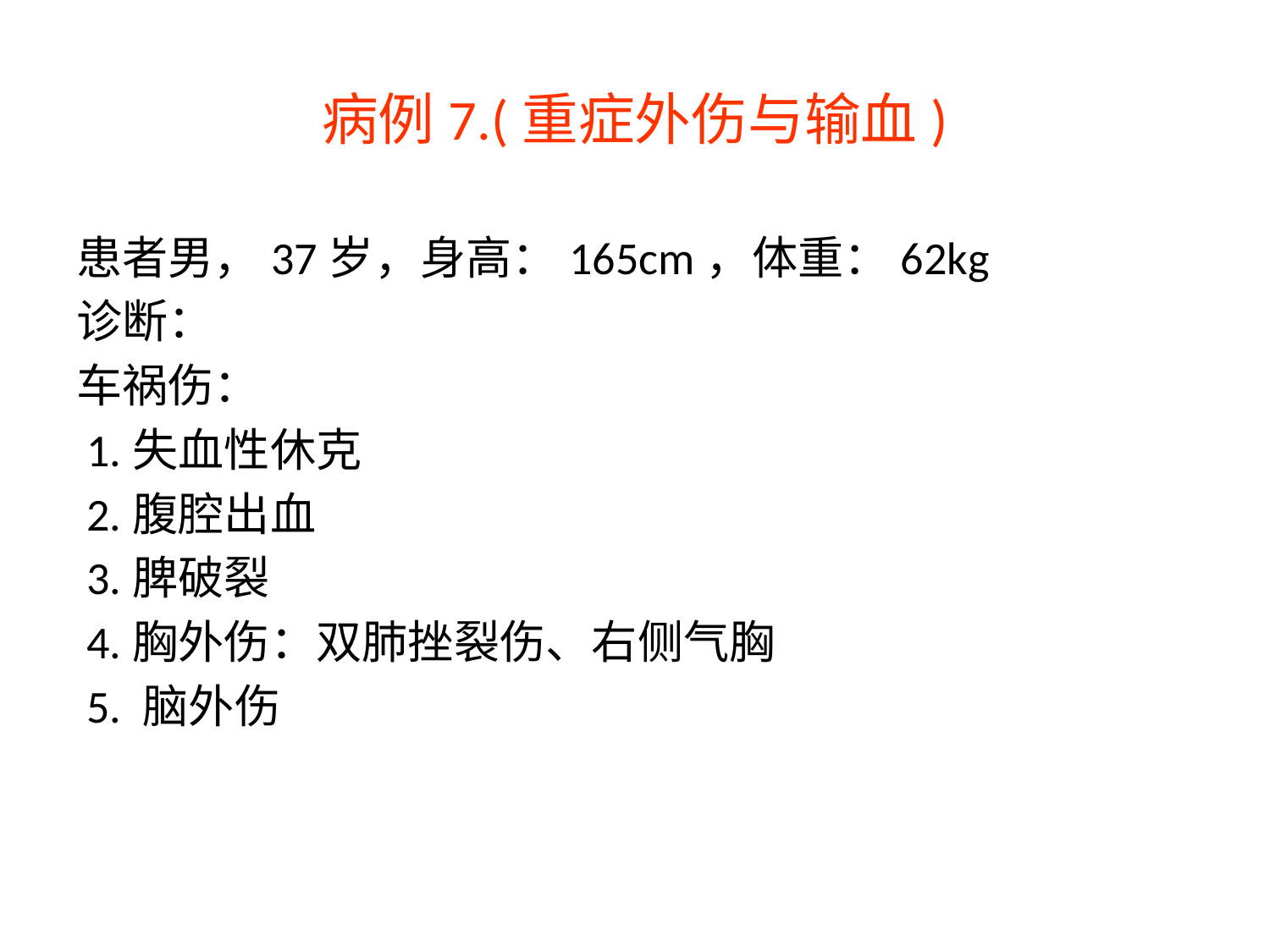

# 病例7.(重症外伤与输血)
患者男，37岁，身高：165cm，体重：62kg
诊断：
车祸伤：
 1.失血性休克
 2.腹腔出血
 3.脾破裂
 4.胸外伤：双肺挫裂伤、右侧气胸
 5. 脑外伤